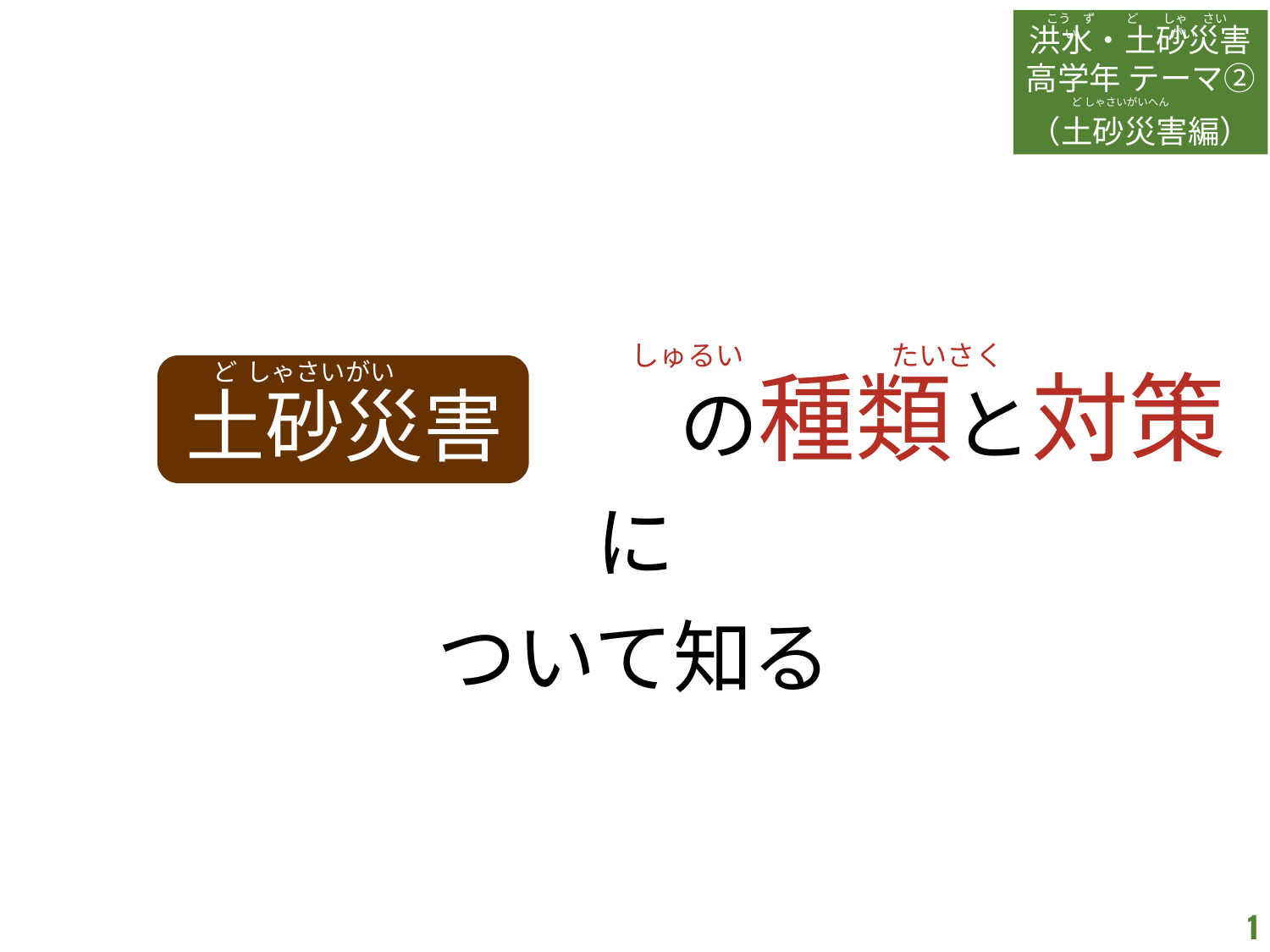

こう　ずい
ど　　しゃ　 さい　がい
洪水・土砂災害
高学年 テーマ②
（土砂災害編）
 ど しゃさいがいへん
しゅるい
たいさく
　　　　　　　　の種類と対策に
ついて知る

土砂災害
ど　しゃさいがい
1